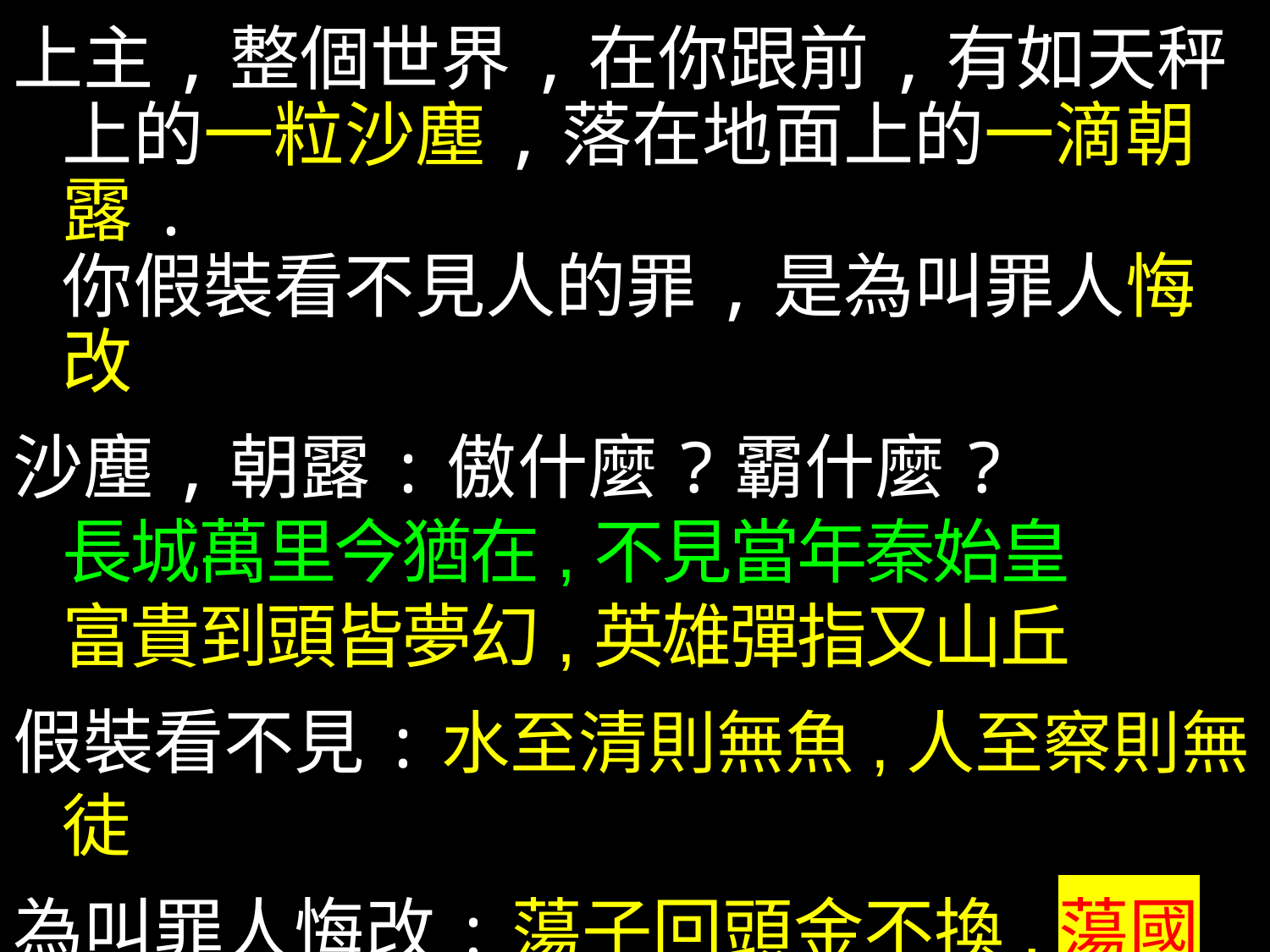

上主,整個世界,在你跟前,有如天秤上的一粒沙塵,落在地面上的一滴朝露.
你假裝看不見人的罪,是為叫罪人悔改
沙塵,朝露:傲什麼?霸什麼?
長城萬里今猶在,不見當年秦始皇
富貴到頭皆夢幻,英雄彈指又山丘
假裝看不見:水至清則無魚,人至察則無徒
為叫罪人悔改:蕩子回頭金不換,蕩國回頭天國臨能力越大責任越重一言興邦一言喪邦